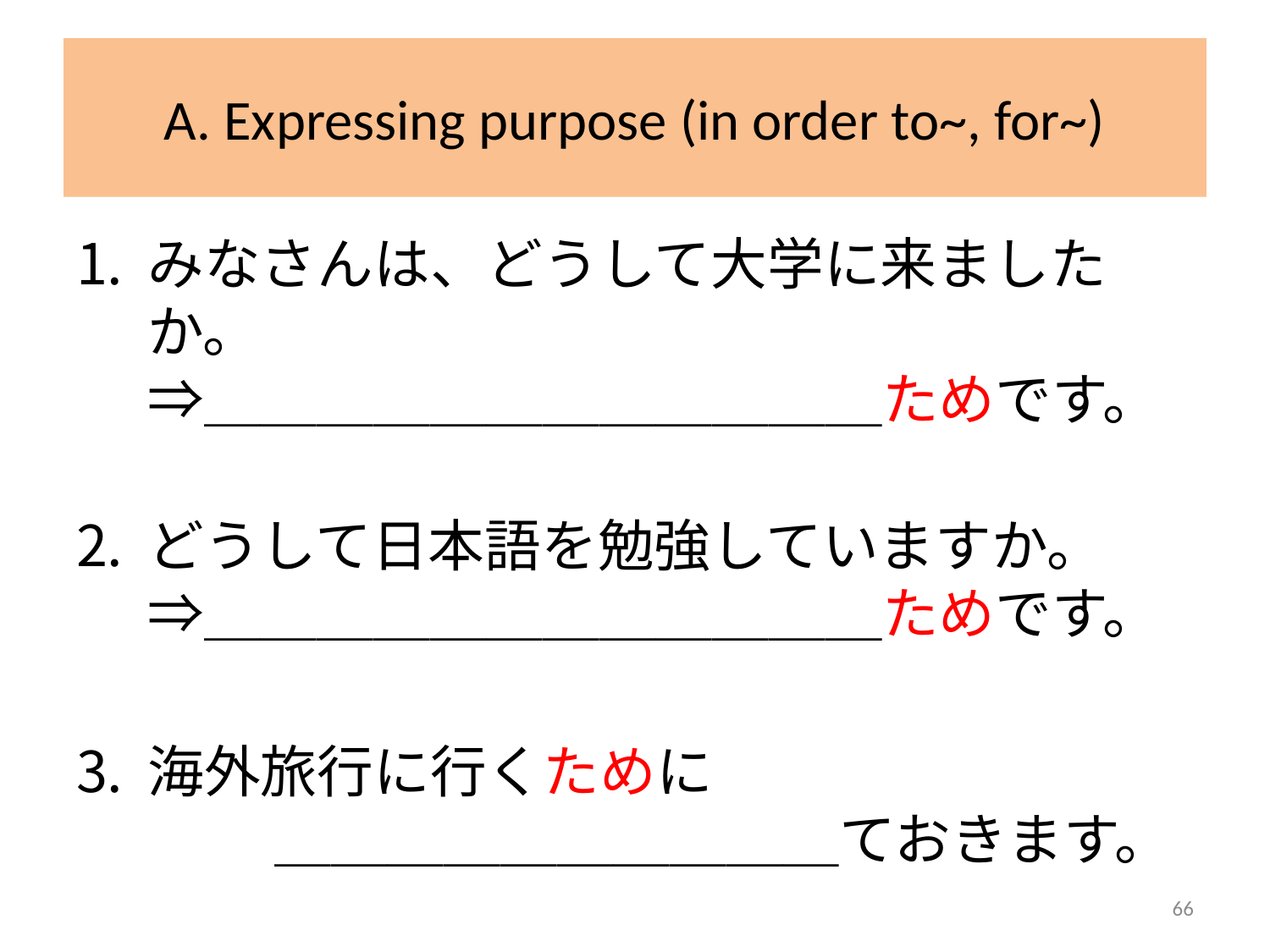

# A. Expressing purpose (in order to~, for~)
みなさんは、どうして大学に来ましたか。
⇒＿＿＿＿＿＿＿＿＿＿＿＿ためです。
どうして日本語を勉強していますか。
⇒＿＿＿＿＿＿＿＿＿＿＿＿ためです。

海外旅行に行くために
	＿＿＿＿＿＿＿＿＿＿ておきます。

66